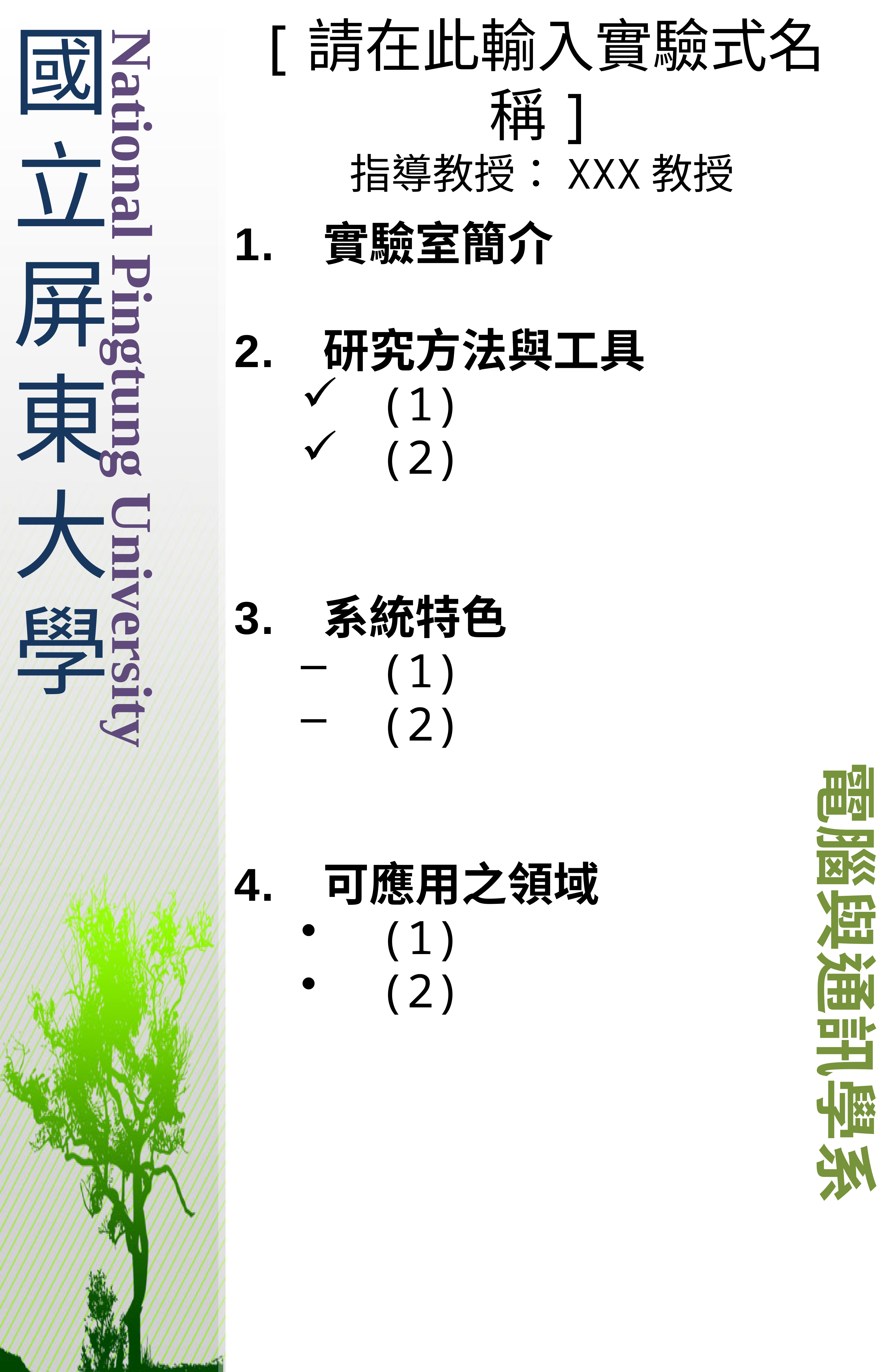

# 國立屏東大學
[請在此輸入實驗式名稱]
指導教授：XXX教授
National Pingtung University

實驗室簡介

研究方法與工具
(1)
(2)

系統特色
(1)
(2)

可應用之領域
(1)
(2)

電腦與通訊學系